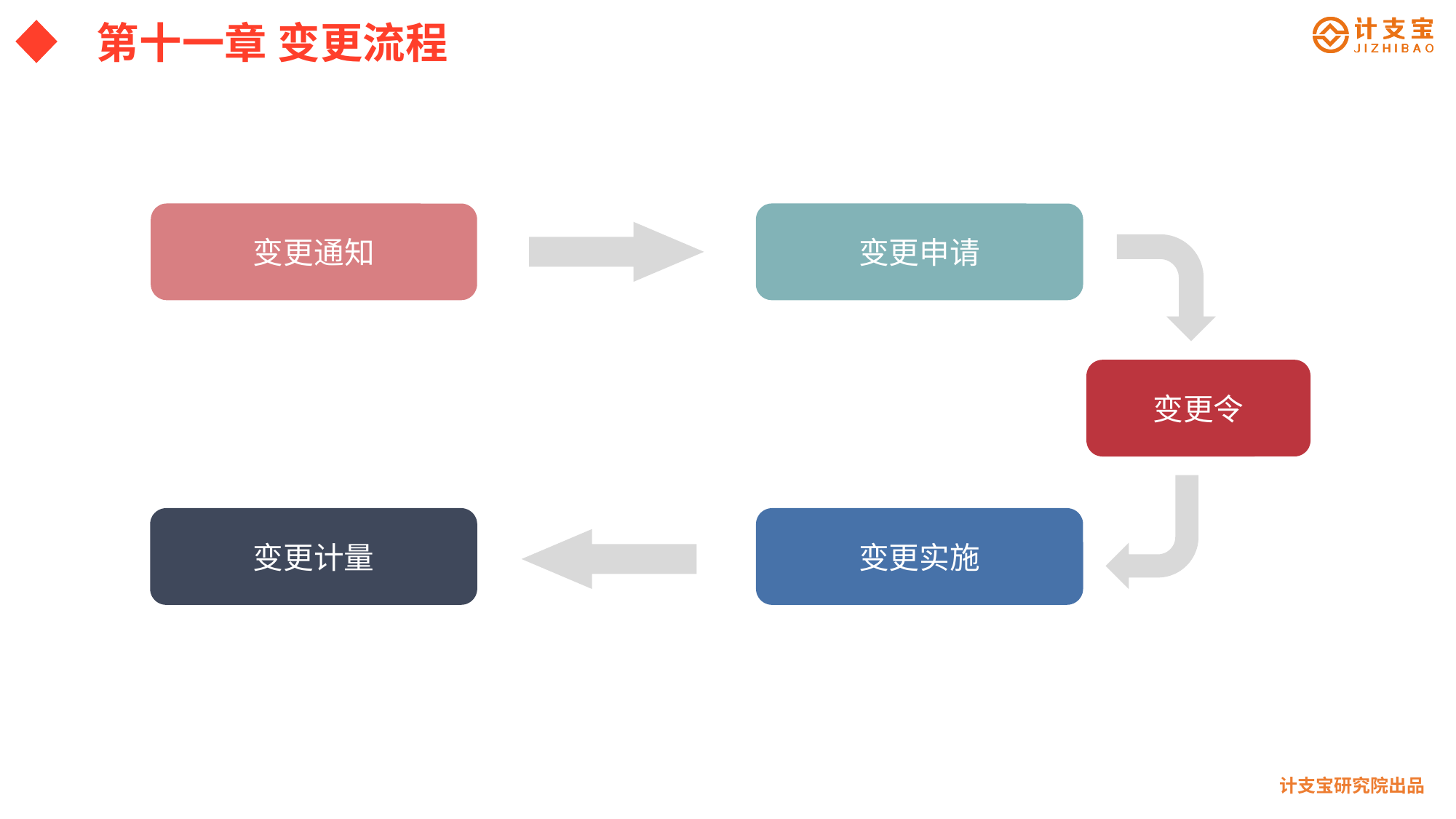

第十一章 变更流程

变更通知
变更申请

变更令

变更计量
变更实施